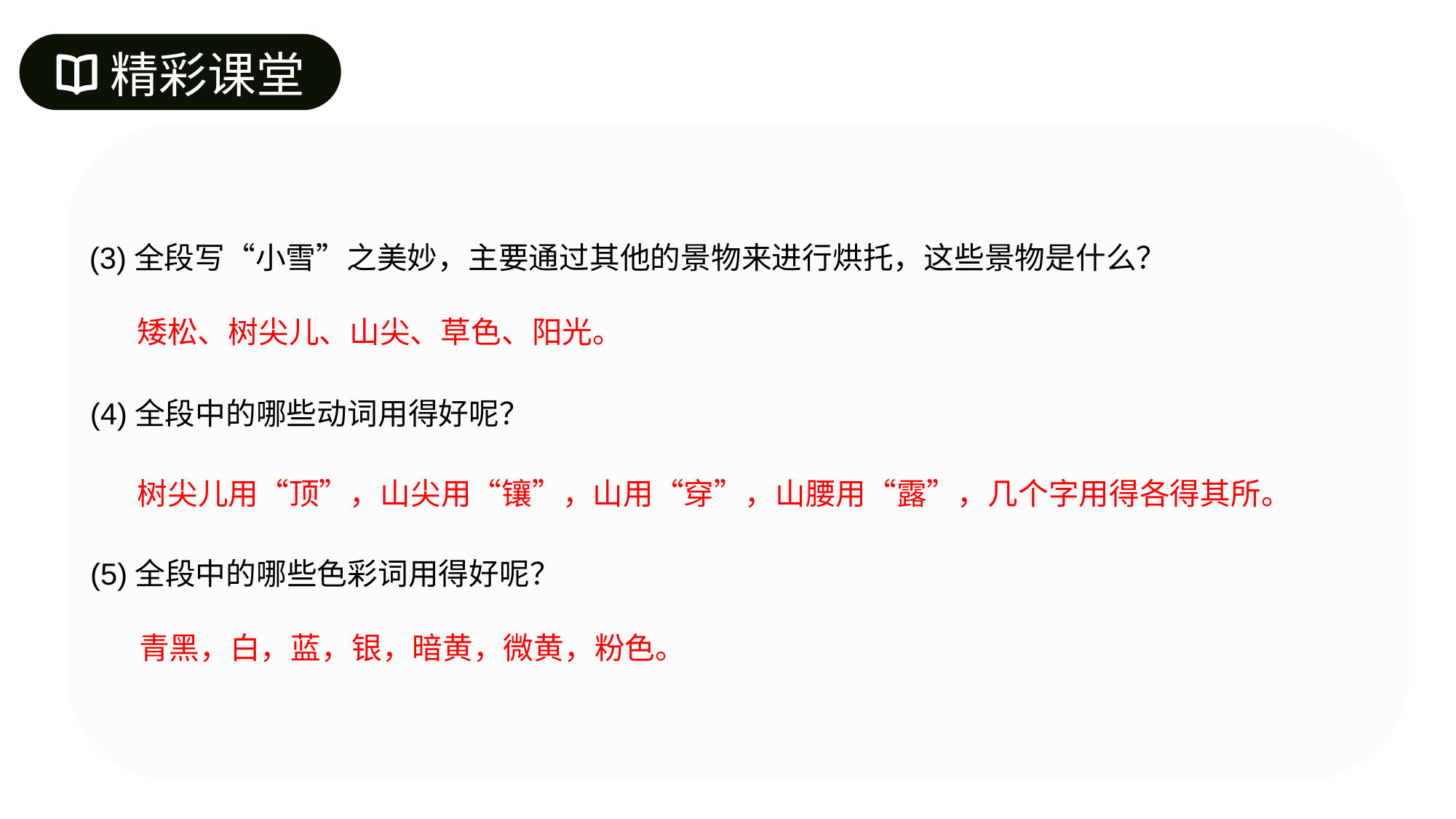

精彩课堂

(3)全段写“小雪”之美妙，主要通过其他的景物来进行烘托，这些景物是什么？
矮松、树尖儿、山尖、草色、阳光。
(4)全段中的哪些动词用得好呢？
树尖儿用“顶”，山尖用“镶”，山用“穿”，山腰用“露”，几个字用得各得其所。
(5)全段中的哪些色彩词用得好呢？
青黑，白，蓝，银，暗黄，微黄，粉色。